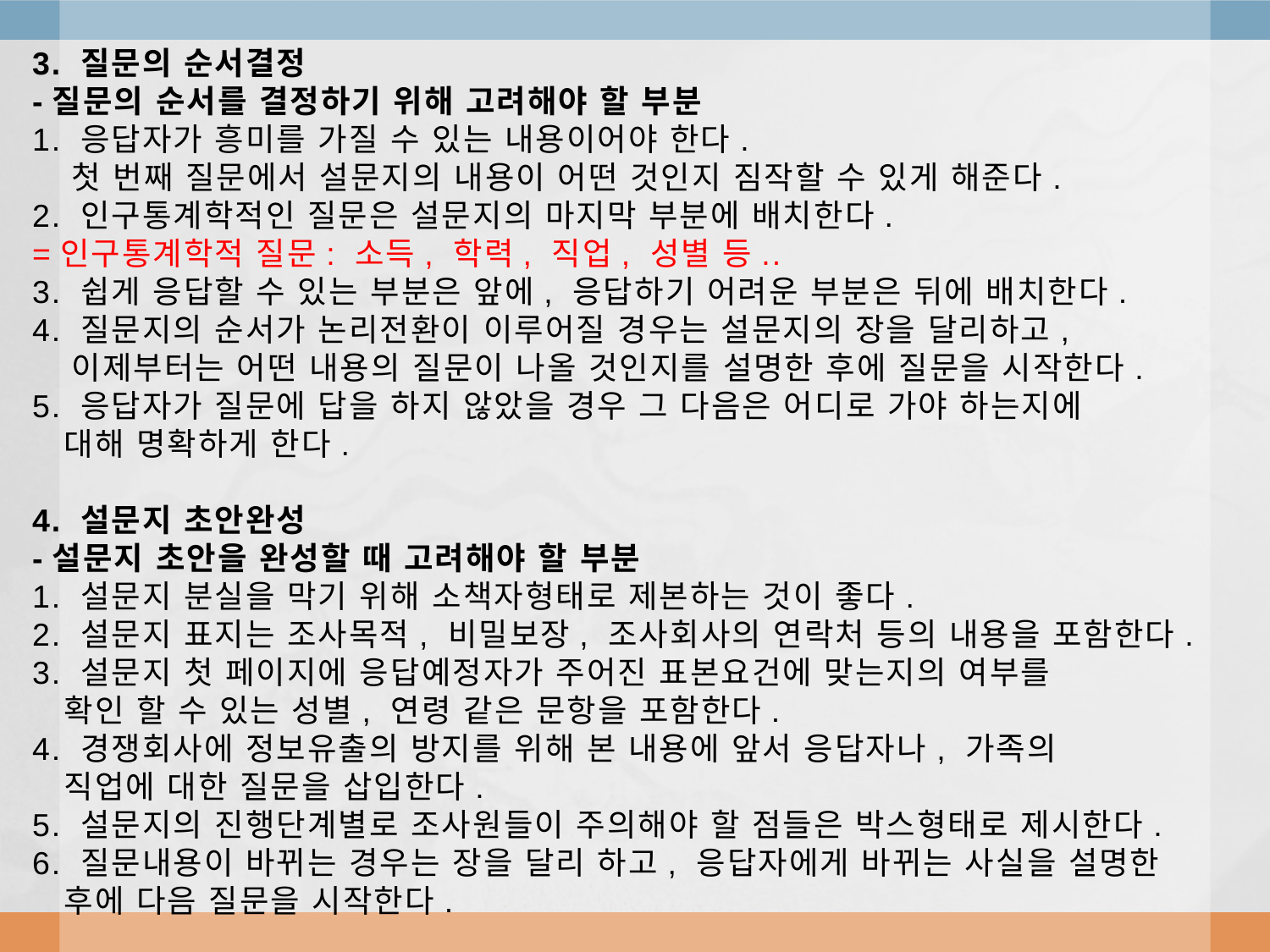

# 3. 질문의 순서결정 -질문의 순서를 결정하기 위해 고려해야 할 부분 1. 응답자가 흥미를 가질 수 있는 내용이어야 한다. 첫 번째 질문에서 설문지의 내용이 어떤 것인지 짐작할 수 있게 해준다. 2. 인구통계학적인 질문은 설문지의 마지막 부분에 배치한다. =인구통계학적 질문: 소득, 학력, 직업, 성별 등.. 3. 쉽게 응답할 수 있는 부분은 앞에, 응답하기 어려운 부분은 뒤에 배치한다. 4. 질문지의 순서가 논리전환이 이루어질 경우는 설문지의 장을 달리하고, 이제부터는 어떤 내용의 질문이 나올 것인지를 설명한 후에 질문을 시작한다. 5. 응답자가 질문에 답을 하지 않았을 경우 그 다음은 어디로 가야 하는지에 대해 명확하게 한다. 4. 설문지 초안완성 -설문지 초안을 완성할 때 고려해야 할 부분 1. 설문지 분실을 막기 위해 소책자형태로 제본하는 것이 좋다. 2. 설문지 표지는 조사목적, 비밀보장, 조사회사의 연락처 등의 내용을 포함한다. 3. 설문지 첫 페이지에 응답예정자가 주어진 표본요건에 맞는지의 여부를 확인 할 수 있는 성별, 연령 같은 문항을 포함한다. 4. 경쟁회사에 정보유출의 방지를 위해 본 내용에 앞서 응답자나, 가족의 직업에 대한 질문을 삽입한다. 5. 설문지의 진행단계별로 조사원들이 주의해야 할 점들은 박스형태로 제시한다. 6. 질문내용이 바뀌는 경우는 장을 달리 하고, 응답자에게 바뀌는 사실을 설명한 후에 다음 질문을 시작한다.